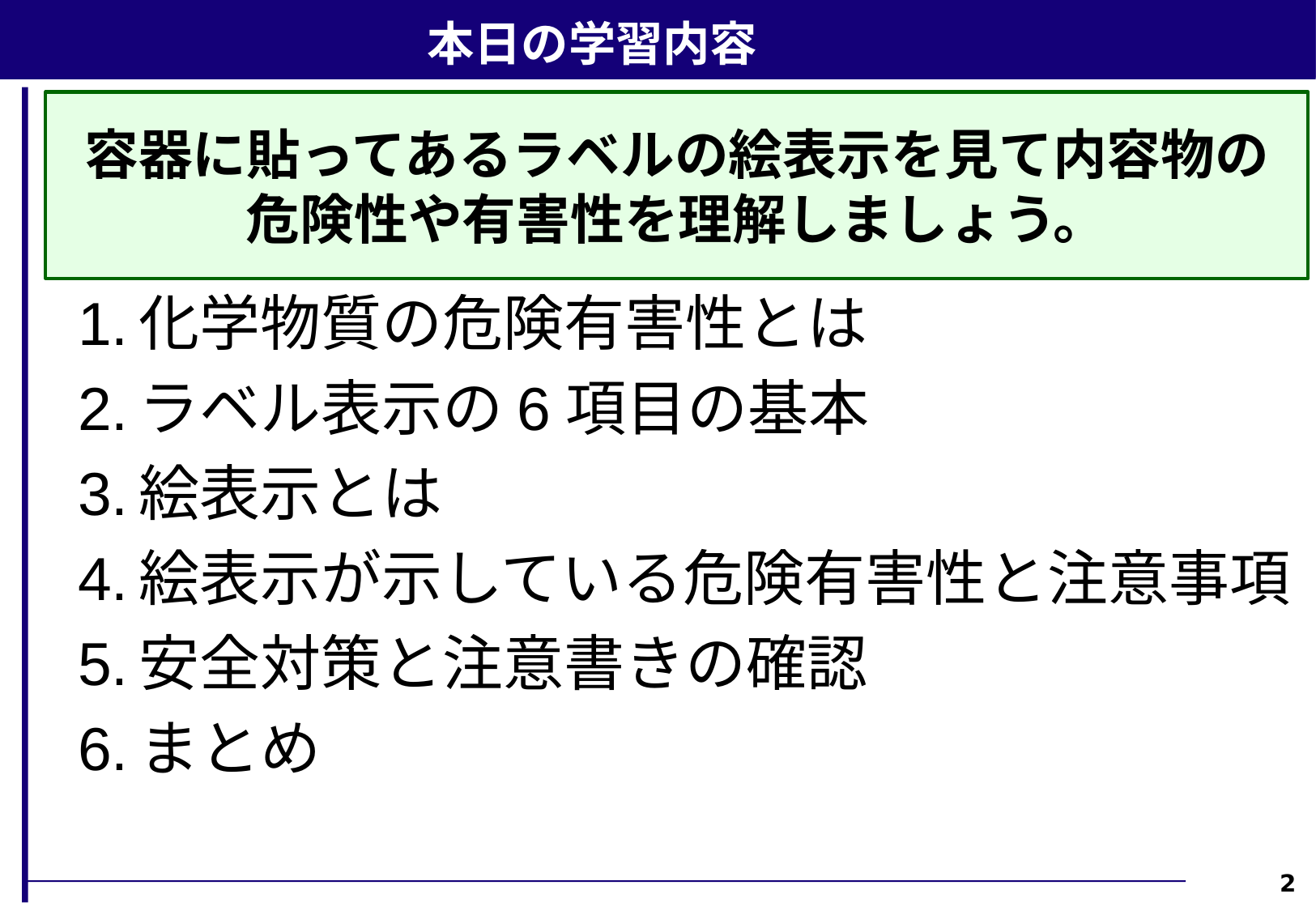

本日の学習内容
容器に貼ってあるラベルの絵表示を見て内容物の
危険性や有害性を理解しましょう。
化学物質の危険有害性とは
ラベル表示の6項目の基本
絵表示とは
絵表示が示している危険有害性と注意事項
安全対策と注意書きの確認
まとめ
2